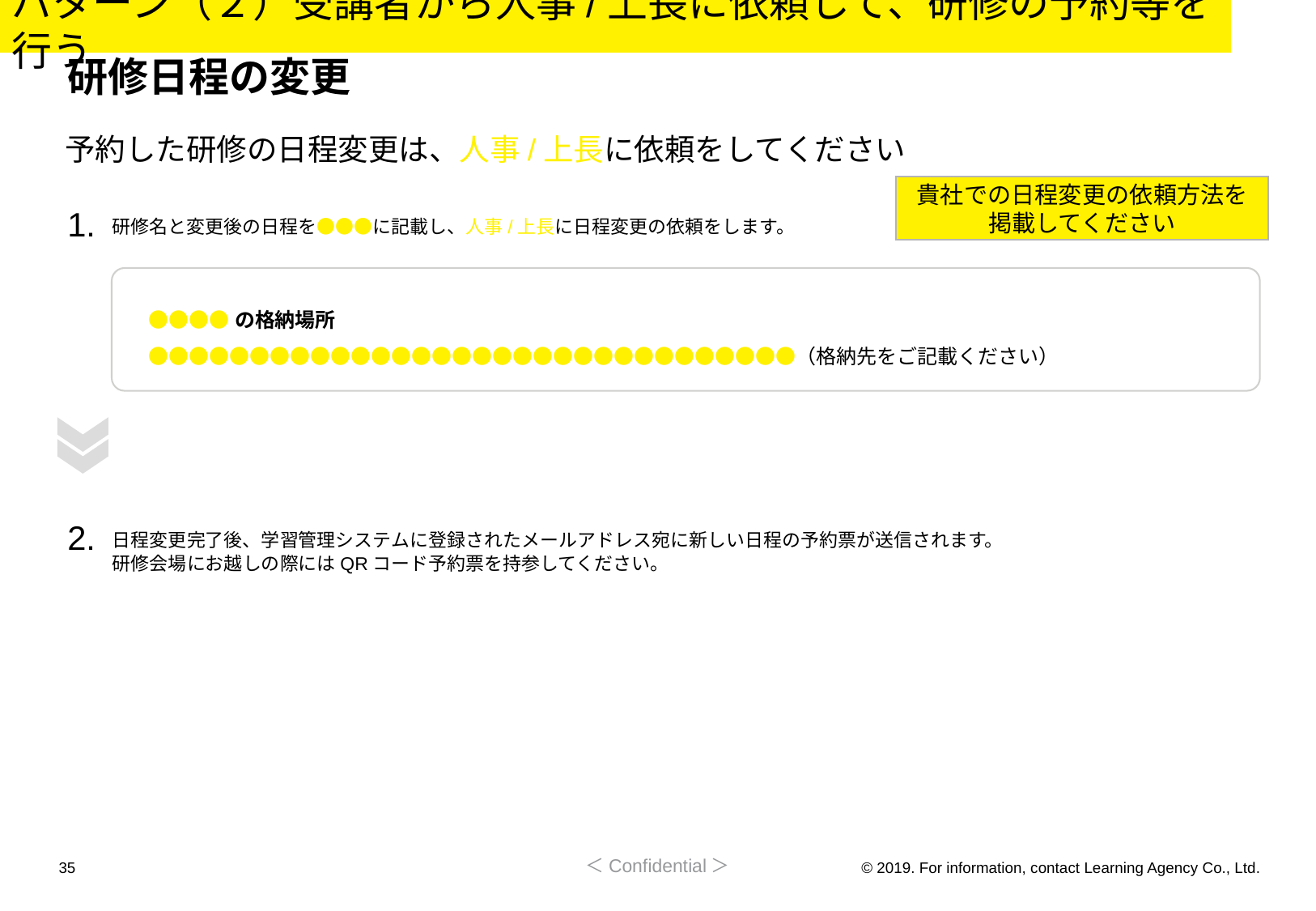

パターン（２）受講者から人事/上長に依頼して、研修の予約等を行う
# 研修日程の変更
予約した研修の日程変更は、人事/上長に依頼をしてください
貴社での日程変更の依頼方法を
掲載してください
1.
研修名と変更後の日程を●●●に記載し、人事/上長に日程変更の依頼をします。
●●●●の格納場所
●●●●●●●●●●●●●●●●●●●●●●●●●●●●●●●●（格納先をご記載ください）

2.
日程変更完了後、学習管理システムに登録されたメールアドレス宛に新しい日程の予約票が送信されます。
研修会場にお越しの際にはQRコード予約票を持参してください。